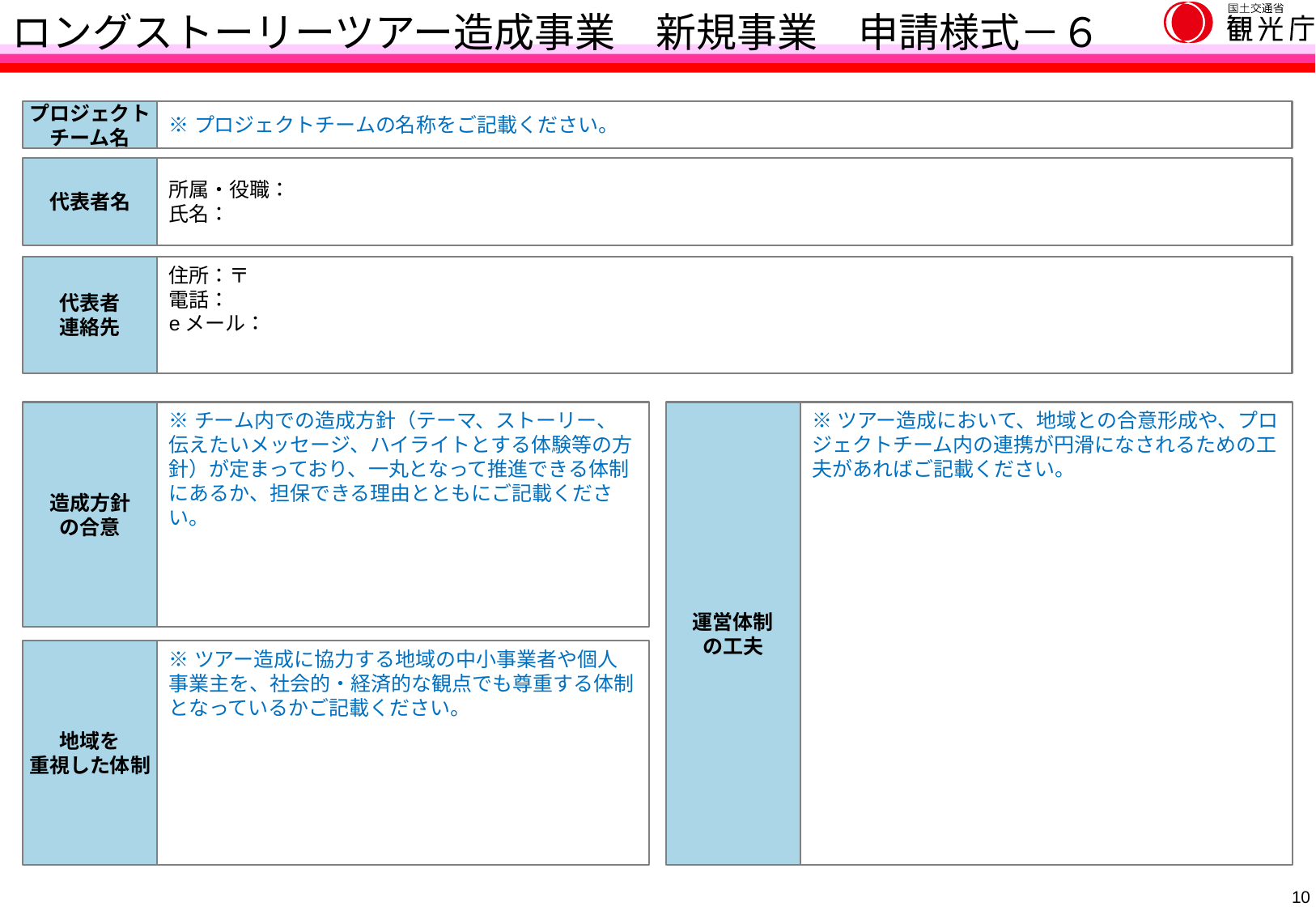

ロングストーリーツアー造成事業　新規事業　申請様式－６
※プロジェクトチームの名称をご記載ください。
プロジェクト
チーム名
代表者名
所属・役職：
氏名：
代表者
連絡先
住所：〒
電話：
eメール：
造成方針
の合意
※チーム内での造成方針（テーマ、ストーリー、伝えたいメッセージ、ハイライトとする体験等の方針）が定まっており、一丸となって推進できる体制にあるか、担保できる理由とともにご記載ください。
運営体制
の工夫
※ツアー造成において、地域との合意形成や、プロジェクトチーム内の連携が円滑になされるための工夫があればご記載ください。
地域を
重視した体制
※ツアー造成に協力する地域の中小事業者や個人事業主を、社会的・経済的な観点でも尊重する体制となっているかご記載ください。
10